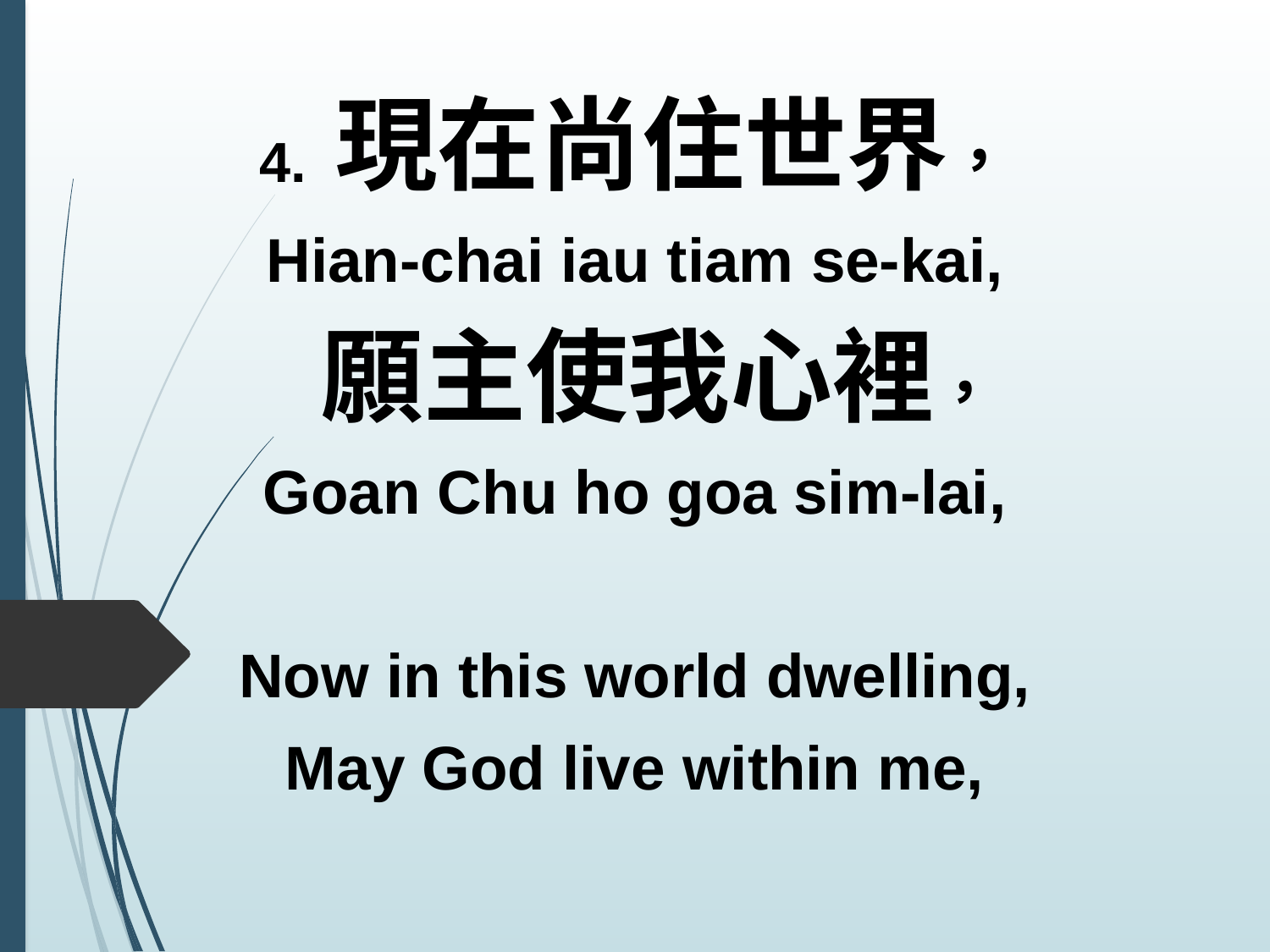

4. 現在尚住世界，
Hian-chai iau tiam se-kai,
 願主使我心裡，
Goan Chu ho goa sim-lai,

Now in this world dwelling,
May God live within me,